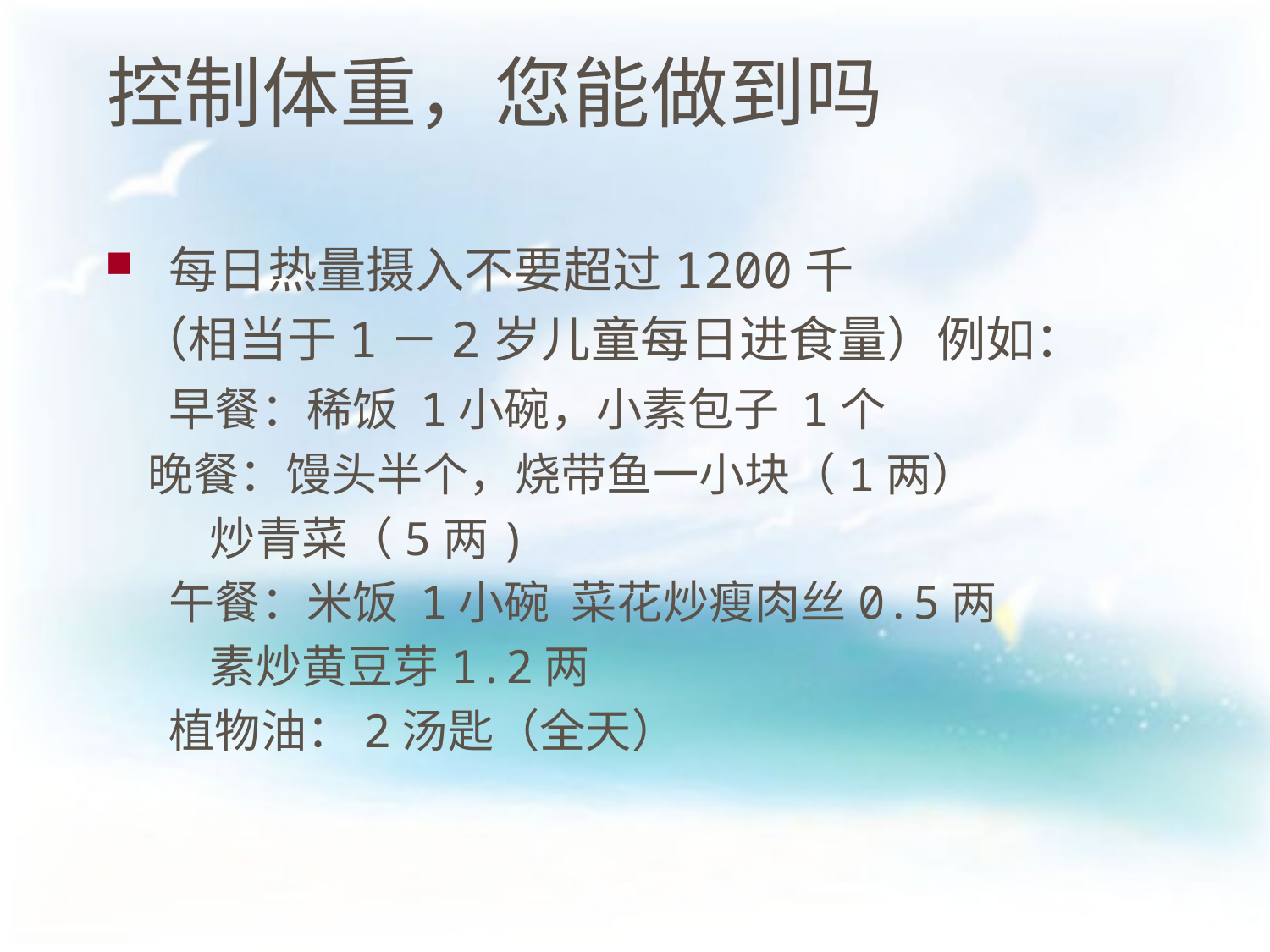

# 控制体重，您能做到吗
每日热量摄入不要超过1200千
  （相当于1－2岁儿童每日进食量）例如：
	早餐：稀饭 1小碗，小素包子 1个
   晚餐：馒头半个，烧带鱼一小块（1两）
         炒青菜（5两)
	午餐：米饭 1小碗  菜花炒瘦肉丝0.5两
         素炒黄豆芽1.2两
	植物油：2汤匙（全天）